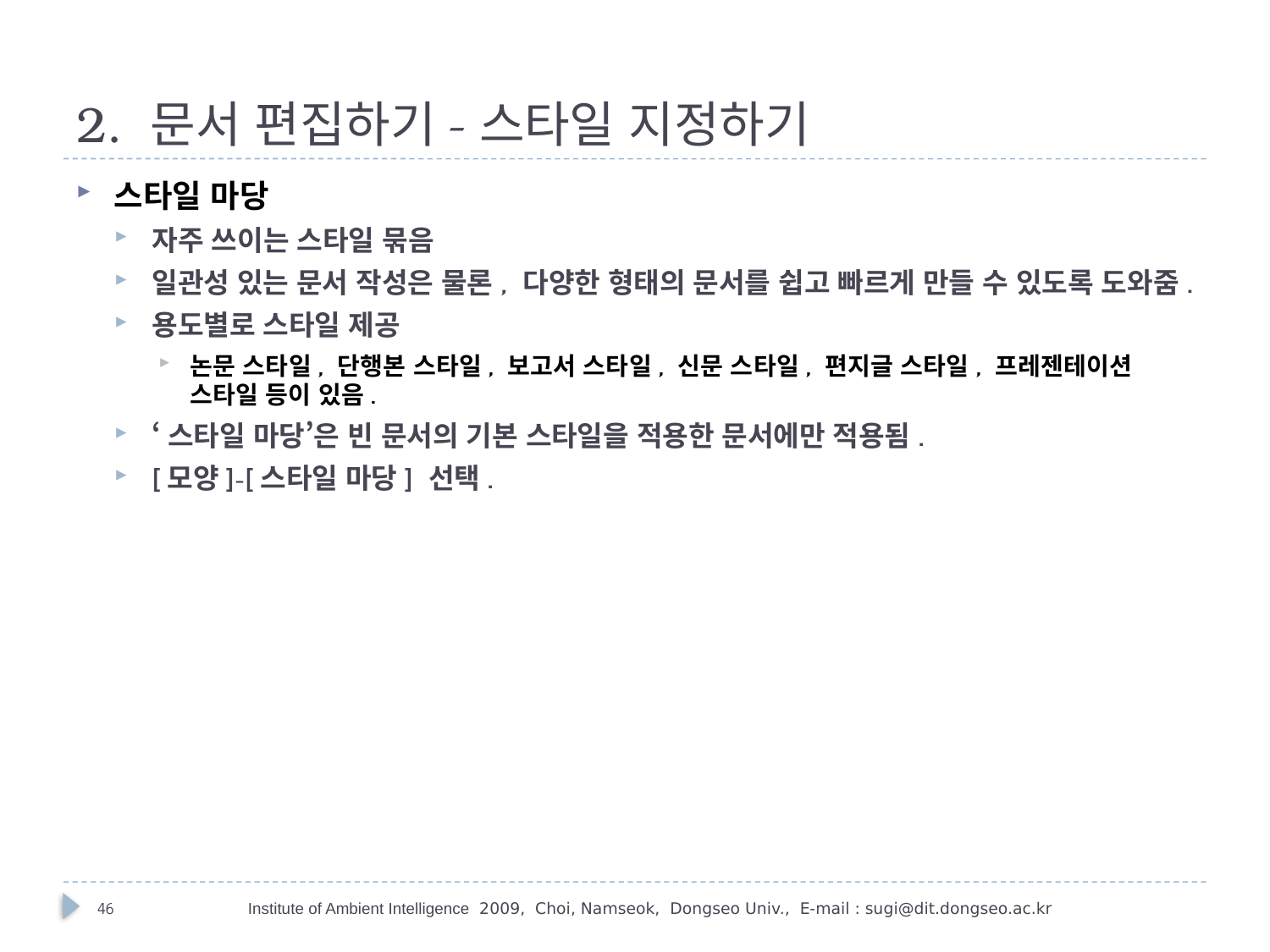

# 2. 문서 편집하기-스타일 지정하기
스타일 마당
자주 쓰이는 스타일 묶음
일관성 있는 문서 작성은 물론, 다양한 형태의 문서를 쉽고 빠르게 만들 수 있도록 도와줌.
용도별로 스타일 제공
논문 스타일, 단행본 스타일, 보고서 스타일, 신문 스타일, 편지글 스타일, 프레젠테이션 스타일 등이 있음.
‘스타일 마당’은 빈 문서의 기본 스타일을 적용한 문서에만 적용됨.
[모양]-[스타일 마당] 선택.